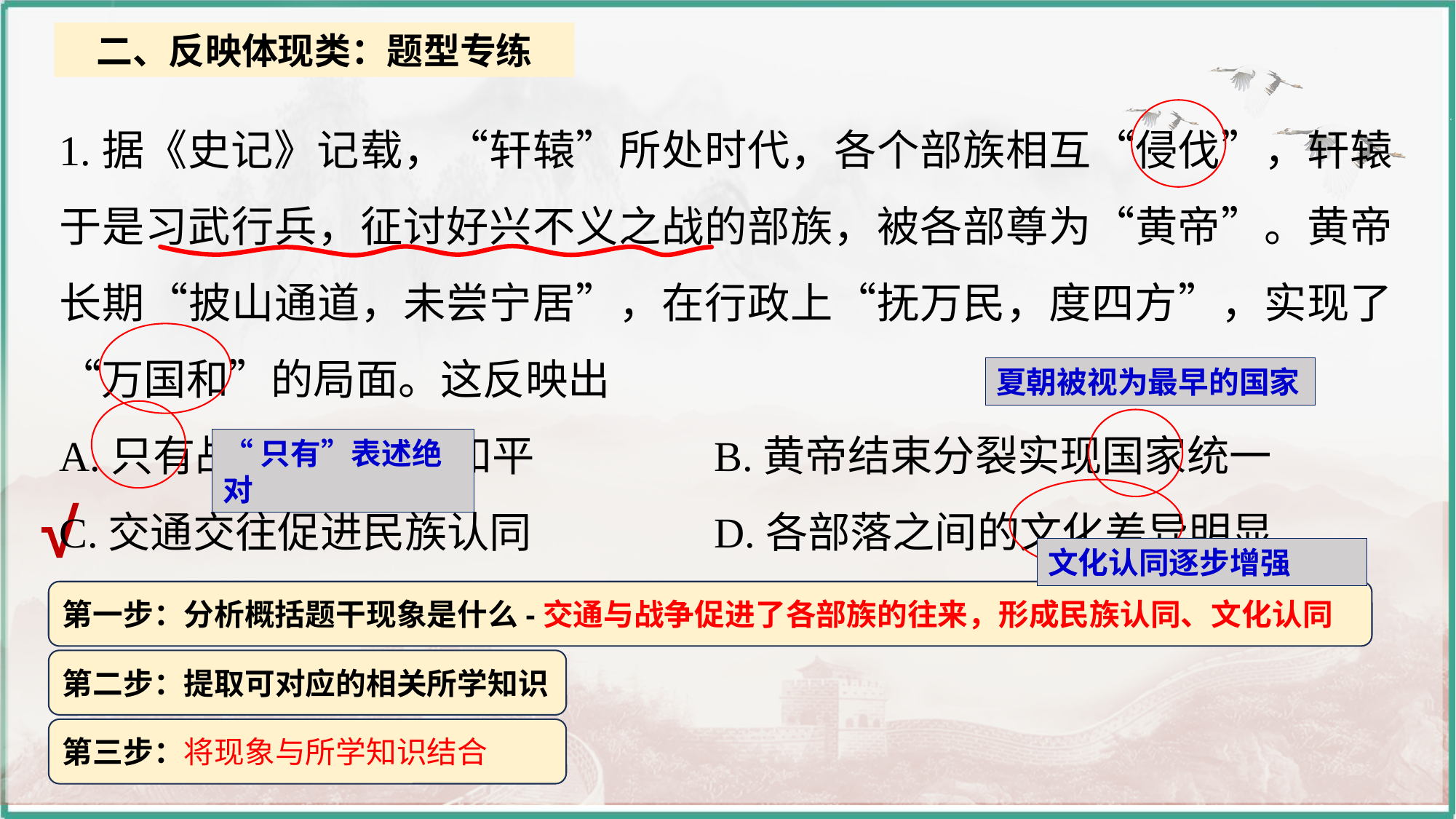

二、反映体现类：题型专练
1.据《史记》记载，“轩辕”所处时代，各个部族相互“侵伐”，轩辕于是习武行兵，征讨好兴不义之战的部族，被各部尊为“黄帝”。黄帝长期“披山通道，未尝宁居”，在行政上“抚万民，度四方”，实现了“万国和”的局面。这反映出
A.只有战争才能实现和平		B.黄帝结束分裂实现国家统一
C.交通交往促进民族认同		D.各部落之间的文化差异明显

夏朝被视为最早的国家

“只有”表述绝对

√
文化认同逐步增强
第一步：分析概括题干现象是什么-交通与战争促进了各部族的往来，形成民族认同、文化认同
第二步：提取可对应的相关所学知识
第三步：将现象与所学知识结合